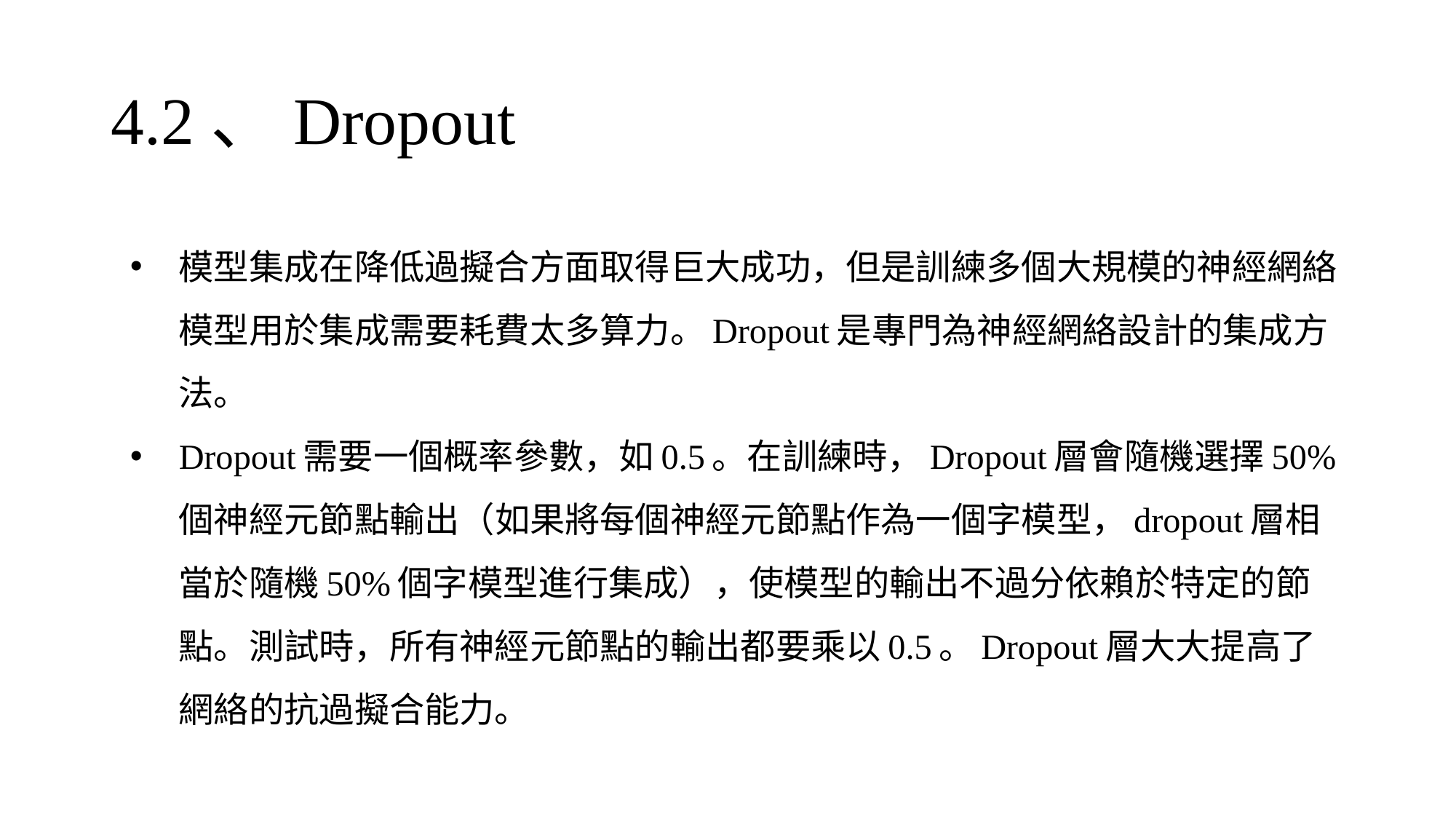

# 4.2、Dropout
模型集成在降低過擬合方面取得巨大成功，但是訓練多個大規模的神經網絡模型用於集成需要耗費太多算力。Dropout是專門為神經網絡設計的集成方法。
Dropout需要一個概率參數，如0.5。在訓練時，Dropout層會隨機選擇50%個神經元節點輸出（如果將每個神經元節點作為一個字模型，dropout層相當於隨機50%個字模型進行集成），使模型的輸出不過分依賴於特定的節點。測試時，所有神經元節點的輸出都要乘以0.5。Dropout層大大提高了網絡的抗過擬合能力。